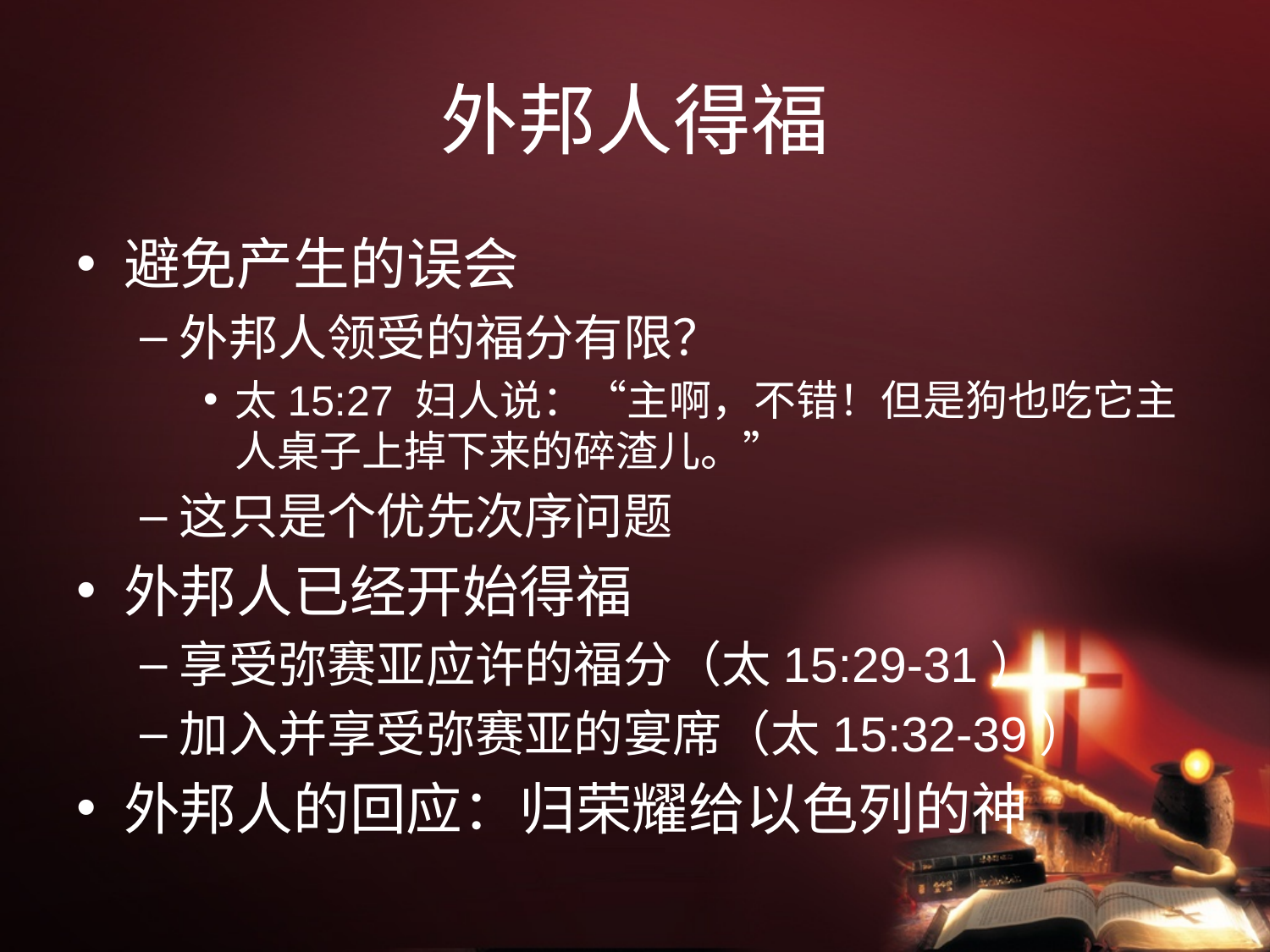

# 外邦人得福
避免产生的误会
外邦人领受的福分有限？
太15:27 妇人说：“主啊，不错！但是狗也吃它主人桌子上掉下来的碎渣儿。”
这只是个优先次序问题
外邦人已经开始得福
享受弥赛亚应许的福分（太15:29-31）
加入并享受弥赛亚的宴席（太15:32-39）
外邦人的回应：归荣耀给以色列的神